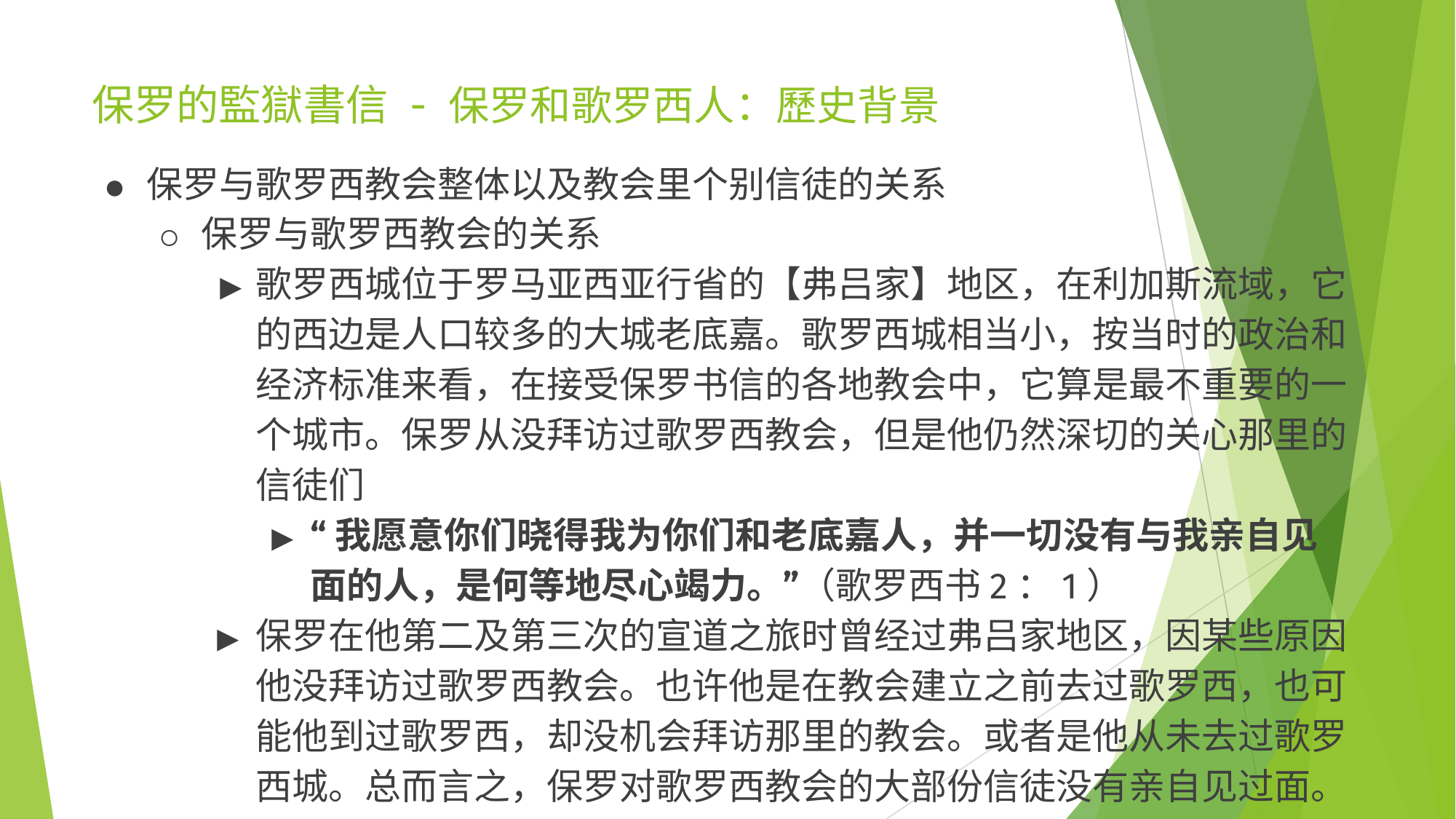

# 保罗的監獄書信 - 保罗和歌罗西人：歷史背景
保罗与歌罗西教会整体以及教会里个别信徒的关系
保罗与歌罗西教会的关系
歌罗西城位于罗马亚西亚行省的【弗吕家】地区，在利加斯流域，它的西边是人口较多的大城老底嘉。歌罗西城相当小，按当时的政治和经济标准来看，在接受保罗书信的各地教会中，它算是最不重要的一个城市。保罗从没拜访过歌罗西教会，但是他仍然深切的关心那里的信徒们
“我愿意你们晓得我为你们和老底嘉人，并一切没有与我亲自见面的人，是何等地尽心竭力。”（歌罗西书2：1）
保罗在他第二及第三次的宣道之旅时曾经过弗吕家地区，因某些原因他没拜访过歌罗西教会。也许他是在教会建立之前去过歌罗西，也可能他到过歌罗西，却没机会拜访那里的教会。或者是他从未去过歌罗西城。总而言之，保罗对歌罗西教会的大部份信徒没有亲自见过面。